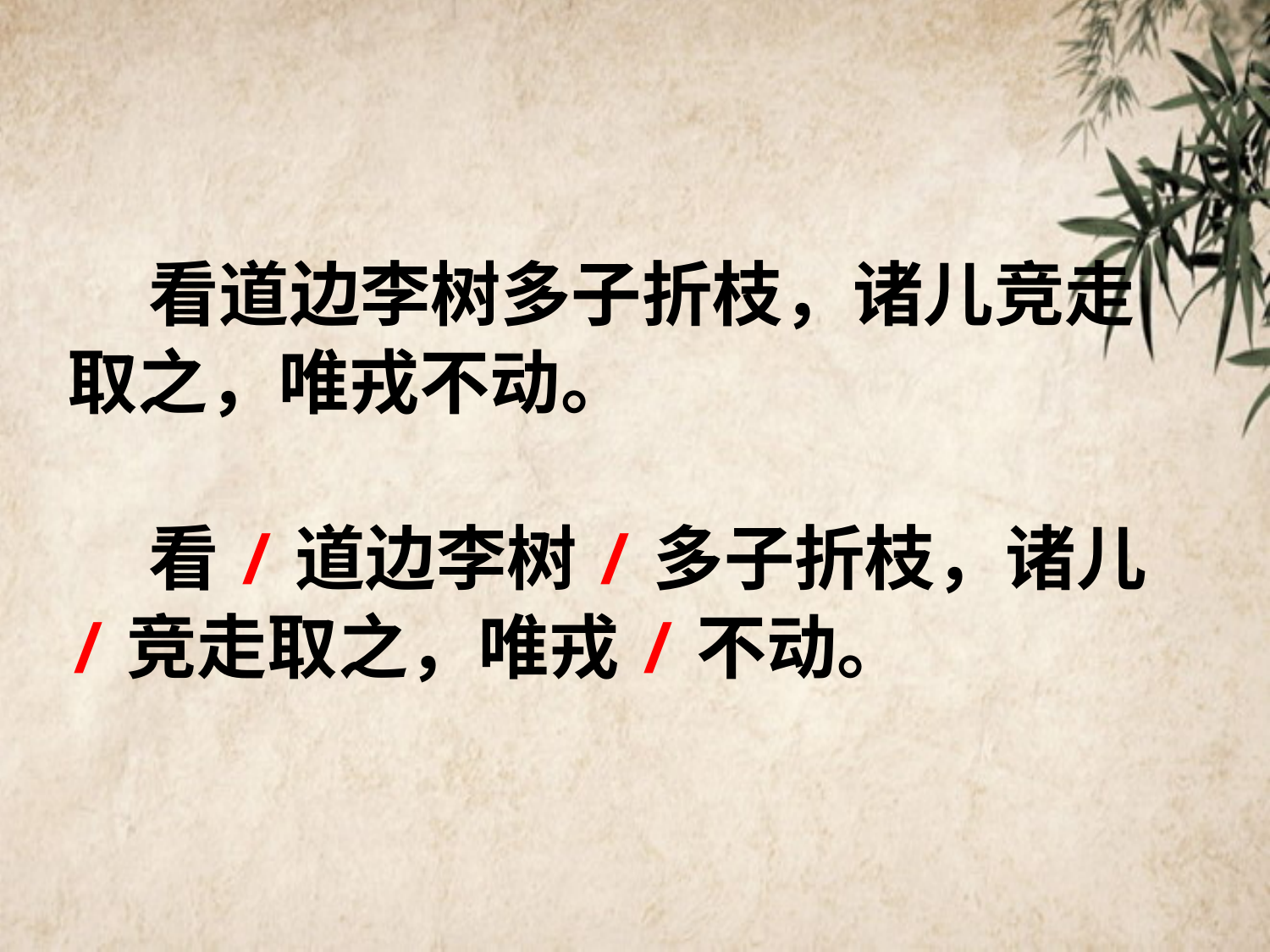

#

    看道边李树多子折枝，诸儿竞走取之，唯戎不动。

    看/道边李树/多子折枝，诸儿/竞走取之，唯戎/不动。